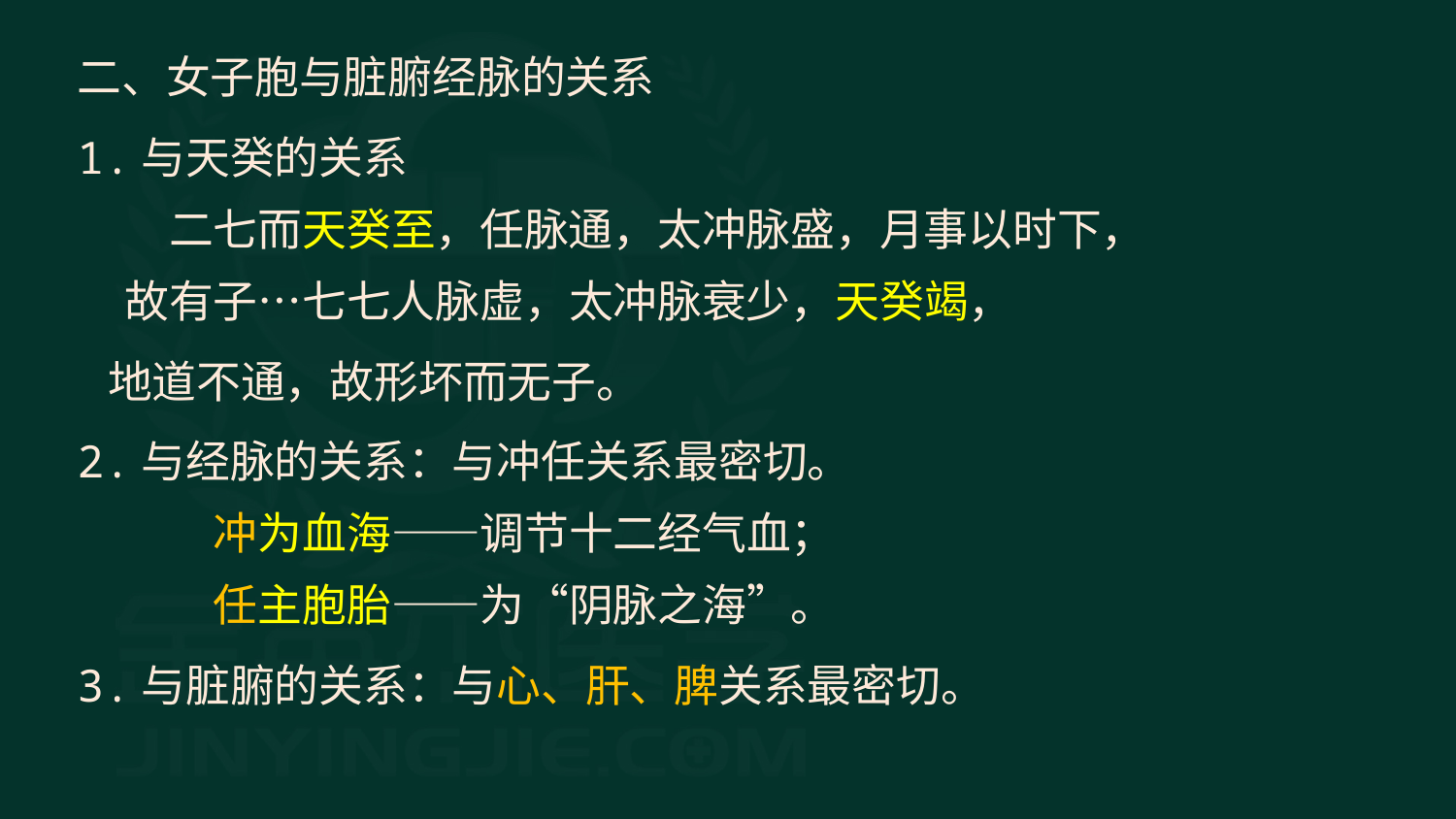

二、女子胞与脏腑经脉的关系
1.与天癸的关系
　二七而天癸至，任脉通，太冲脉盛，月事以时下，故有子…七七人脉虚，太冲脉衰少，天癸竭，
  地道不通，故形坏而无子。
2.与经脉的关系：与冲任关系最密切。
　　冲为血海——调节十二经气血；
　　任主胞胎——为“阴脉之海”。
3.与脏腑的关系：与心、肝、脾关系最密切。